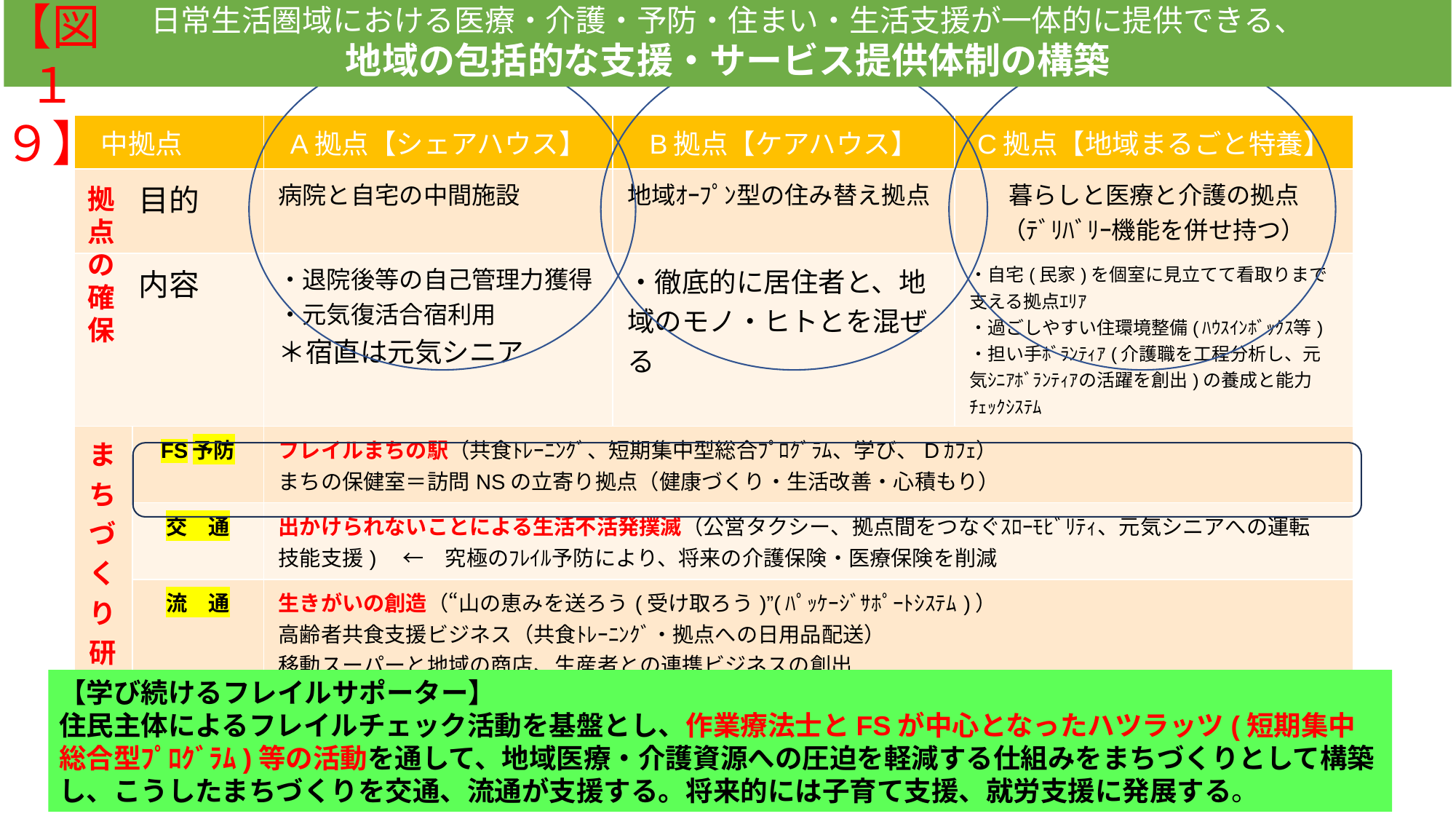

日常生活圏域における医療・介護・予防・住まい・生活支援が一体的に提供できる、
地域の包括的な支援・サービス提供体制の構築

【図１９】
| 中拠点 |  | A拠点【シェアハウス】 | B拠点【ケアハウス】 | C拠点【地域まるごと特養】 |
| --- | --- | --- | --- | --- |
| 目的 |  | 病院と自宅の中間施設 | 地域ｵｰﾌﾟﾝ型の住み替え拠点 | 暮らしと医療と介護の拠点 （ﾃﾞﾘﾊﾞﾘｰ機能を併せ持つ） |
| 内容 |  | ・退院後等の自己管理力獲得 ・元気復活合宿利用 ＊宿直は元気シニア | ・徹底的に居住者と、地域のモノ・ヒトとを混ぜる | ・自宅(民家)を個室に見立てて看取りまで支える拠点ｴﾘｱ ・過ごしやすい住環境整備(ﾊｳｽｲﾝﾎﾞｯｸｽ等) ・担い手ﾎﾞﾗﾝﾃｨｱ(介護職を工程分析し、元気ｼﾆｱﾎﾞﾗﾝﾃｨｱの活躍を創出)の養成と能力ﾁｪｯｸｼｽﾃﾑ |
| まちづくり研究会 | FS予防 | フレイルまちの駅（共食ﾄﾚｰﾆﾝｸﾞ、短期集中型総合ﾌﾟﾛｸﾞﾗﾑ、学び、Dｶﾌｪ） まちの保健室＝訪問NSの立寄り拠点（健康づくり・生活改善・心積もり） |  |  |
|  | 交　通 | 出かけられないことによる生活不活発撲滅（公営タクシー、拠点間をつなぐｽﾛｰﾓﾋﾞﾘﾃｨ、元気シニアへの運転　技能支援)　←　究極のﾌﾚｲﾙ予防により、将来の介護保険・医療保険を削減 |  |  |
|  | 流　通 | 生きがいの創造（“山の恵みを送ろう(受け取ろう)”(ﾊﾟｯｹｰｼﾞｻﾎﾟｰﾄｼｽﾃﾑ)） 高齢者共食支援ビジネス（共食ﾄﾚｰﾆﾝｸﾞ・拠点への日用品配送） 移動スーパーと地域の商店、生産者との連携ビジネスの創出 |  |  |
|  | 支え合い | 【移動】拠点からラストワンマイル　　【見守り】地域防災ネットワークシステム 【情報】日常生活圏域一体化対応（地域助け合い・生活支援・医療・介護） |  |  |
拠点の確保

【学び続けるフレイルサポーター】
住民主体によるフレイルチェック活動を基盤とし、作業療法士とFSが中心となったハツラッツ(短期集中総合型ﾌﾟﾛｸﾞﾗﾑ)等の活動を通して、地域医療・介護資源への圧迫を軽減する仕組みをまちづくりとして構築し、こうしたまちづくりを交通、流通が支援する。将来的には子育て支援、就労支援に発展する。